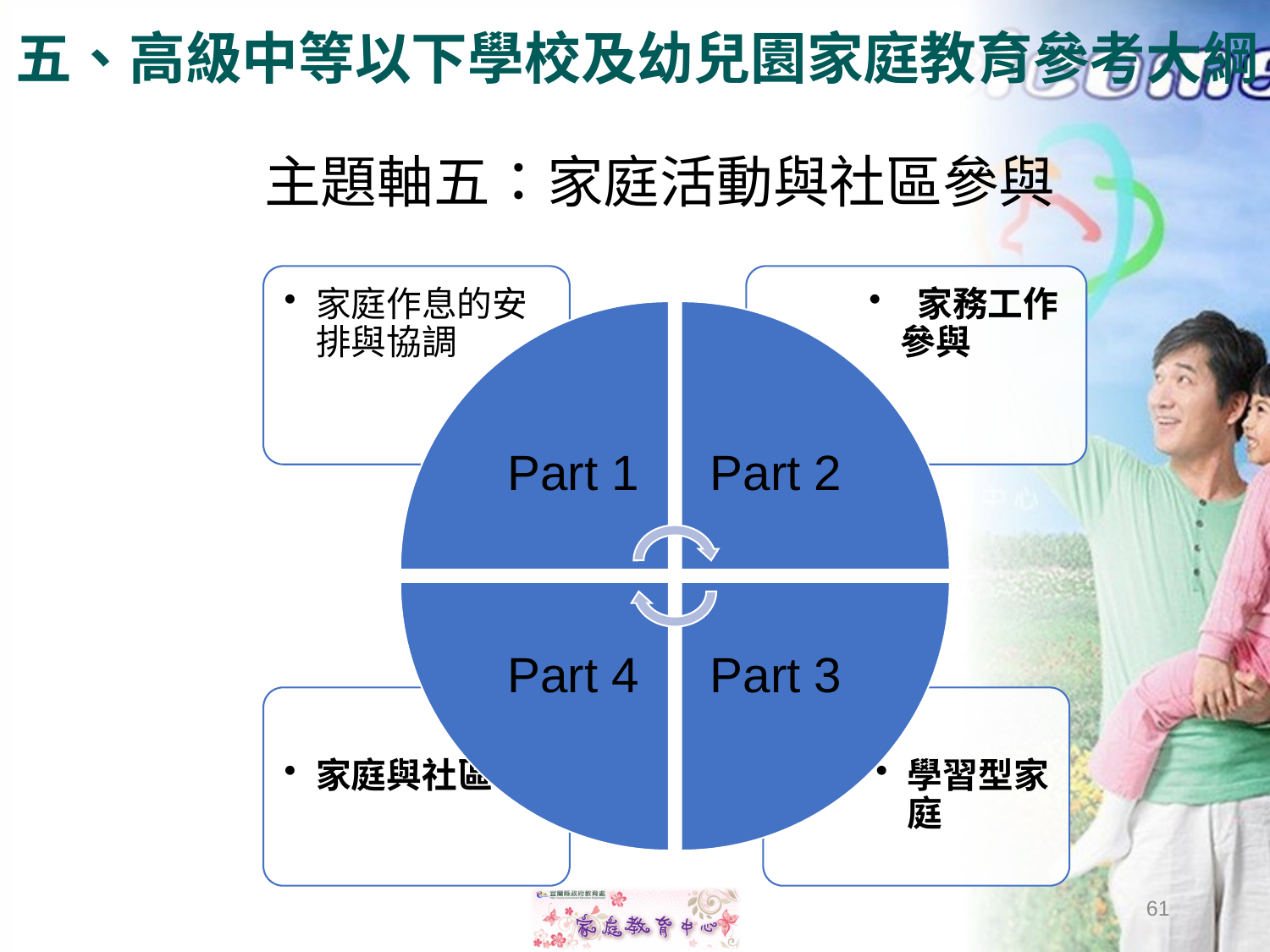

五、高級中等以下學校及幼兒園家庭教育參考大綱
主題軸五：家庭活動與社區參與
學習型家庭
家庭與社區
 家務工作參與
家庭作息的安排與協調
Part 1
Part 2
Part 3
Part 4
61